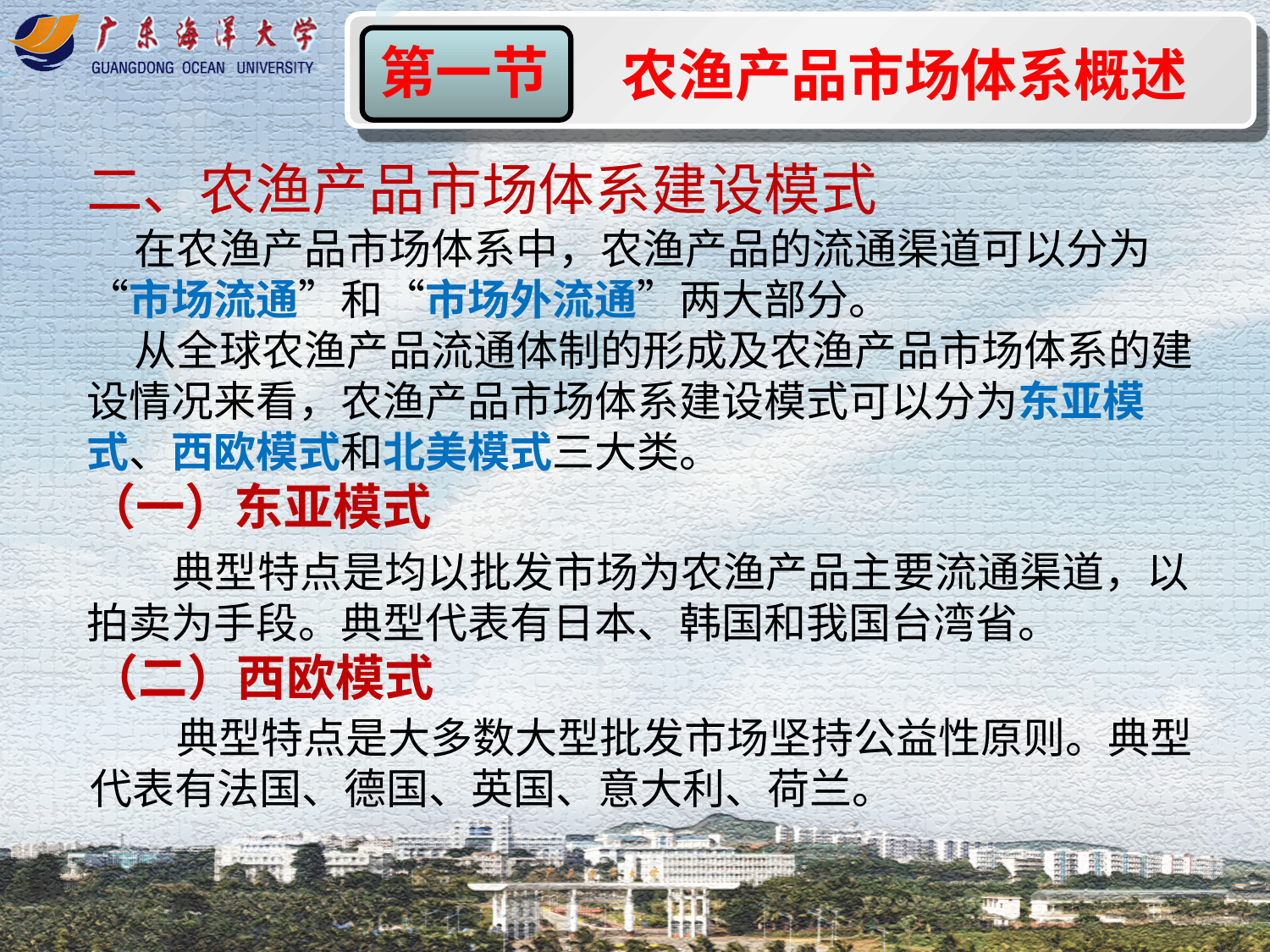

农渔产品市场体系概述

第一节
第一节
二、农渔产品市场体系建设模式
    在农渔产品市场体系中，农渔产品的流通渠道可以分为“市场流通”和“市场外流通”两大部分。
    从全球农渔产品流通体制的形成及农渔产品市场体系的建设情况来看，农渔产品市场体系建设模式可以分为东亚模式、西欧模式和北美模式三大类。
（一）东亚模式
        典型特点是均以批发市场为农渔产品主要流通渠道，以拍卖为手段。典型代表有日本、韩国和我国台湾省。
（二）西欧模式
        典型特点是大多数大型批发市场坚持公益性原则。典型代表有法国、德国、英国、意大利、荷兰。